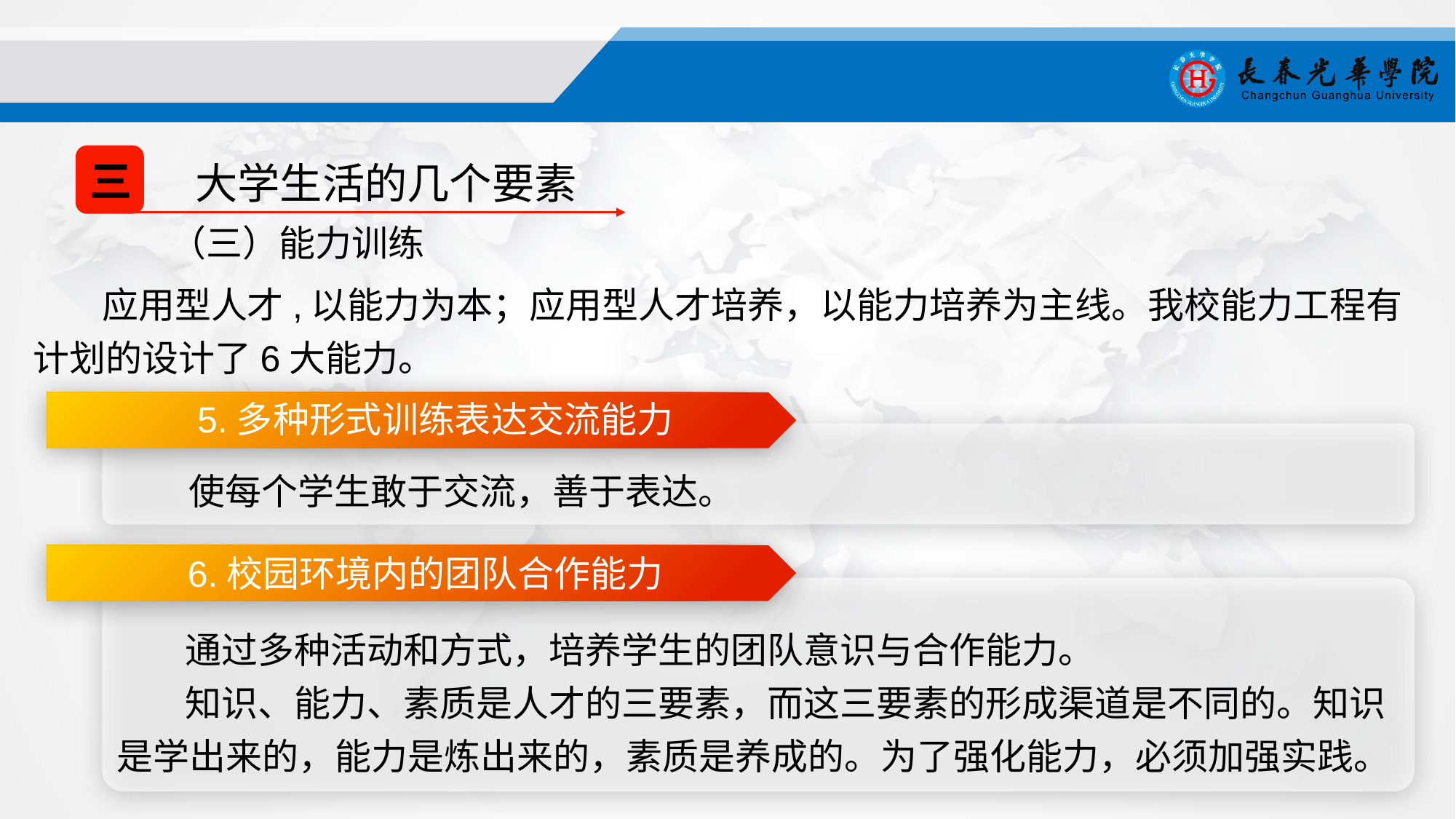

三
大学生活的几个要素
（三）能力训练
应用型人才,以能力为本；应用型人才培养，以能力培养为主线。我校能力工程有计划的设计了6大能力。
5.多种形式训练表达交流能力

使每个学生敢于交流，善于表达。

6.校园环境内的团队合作能力

通过多种活动和方式，培养学生的团队意识与合作能力。
知识、能力、素质是人才的三要素，而这三要素的形成渠道是不同的。知识是学出来的，能力是炼出来的，素质是养成的。为了强化能力，必须加强实践。